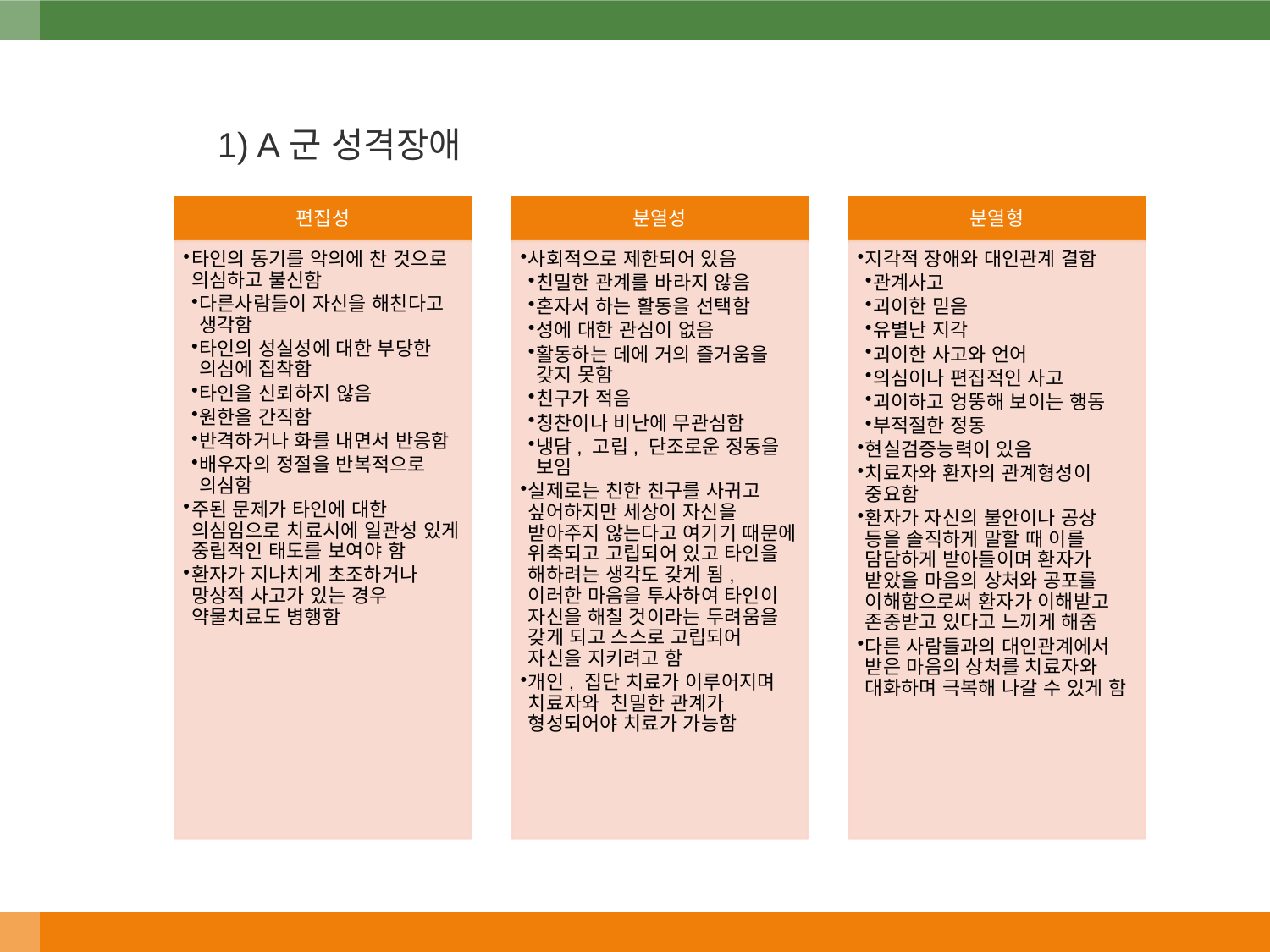

1) A군 성격장애
편집성
타인의 동기를 악의에 찬 것으로 의심하고 불신함
다른사람들이 자신을 해친다고 생각함
타인의 성실성에 대한 부당한 의심에 집착함
타인을 신뢰하지 않음
원한을 간직함
반격하거나 화를 내면서 반응함
배우자의 정절을 반복적으로 의심함
주된 문제가 타인에 대한 의심임으로 치료시에 일관성 있게 중립적인 태도를 보여야 함
환자가 지나치게 초조하거나 망상적 사고가 있는 경우 약물치료도 병행함
분열성
사회적으로 제한되어 있음
친밀한 관계를 바라지 않음
혼자서 하는 활동을 선택함
성에 대한 관심이 없음
활동하는 데에 거의 즐거움을 갖지 못함
친구가 적음
칭찬이나 비난에 무관심함
냉담, 고립, 단조로운 정동을 보임
실제로는 친한 친구를 사귀고 싶어하지만 세상이 자신을 받아주지 않는다고 여기기 때문에 위축되고 고립되어 있고 타인을 해하려는 생각도 갖게 됨, 이러한 마음을 투사하여 타인이 자신을 해칠 것이라는 두려움을 갖게 되고 스스로 고립되어 자신을 지키려고 함
개인, 집단 치료가 이루어지며 치료자와  친밀한 관계가 형성되어야 치료가 가능함
분열형
지각적 장애와 대인관계 결함
관계사고
괴이한 믿음
유별난 지각
괴이한 사고와 언어
의심이나 편집적인 사고
괴이하고 엉뚱해 보이는 행동
부적절한 정동
현실검증능력이 있음
치료자와 환자의 관계형성이 중요함
환자가 자신의 불안이나 공상 등을 솔직하게 말할 때 이를 담담하게 받아들이며 환자가 받았을 마음의 상처와 공포를 이해함으로써 환자가 이해받고 존중받고 있다고 느끼게 해줌
다른 사람들과의 대인관계에서 받은 마음의 상처를 치료자와 대화하며 극복해 나갈 수 있게 함